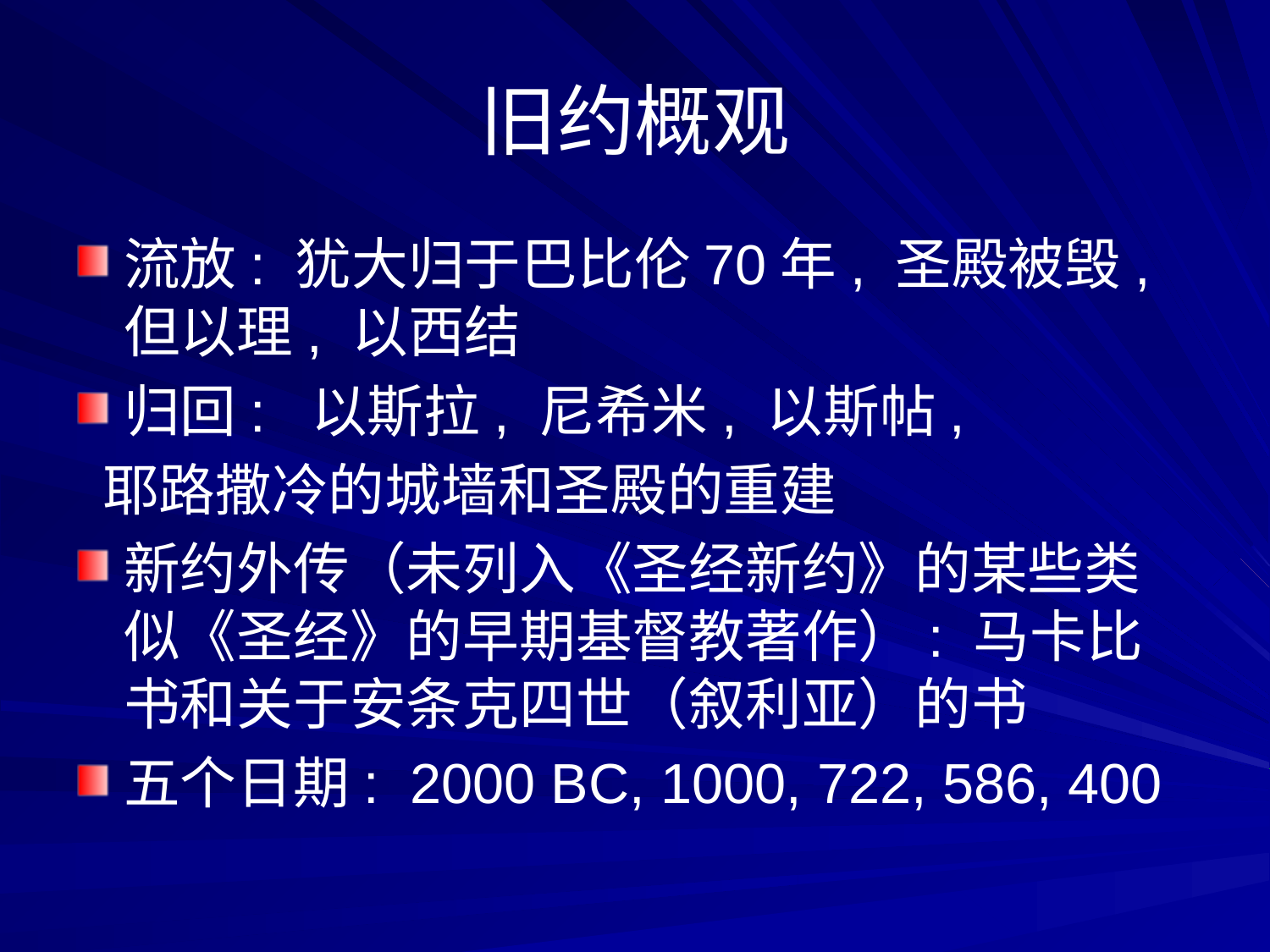

# 旧约概观
流放: 犹大归于巴比伦70年, 圣殿被毁, 但以理, 以西结
归回:  以斯拉, 尼希米, 以斯帖,
 耶路撒冷的城墙和圣殿的重建
新约外传（未列入《圣经新约》的某些类似《圣经》的早期基督教著作）: 马卡比书和关于安条克四世（叙利亚）的书
五个日期:  2000 BC, 1000, 722, 586, 400